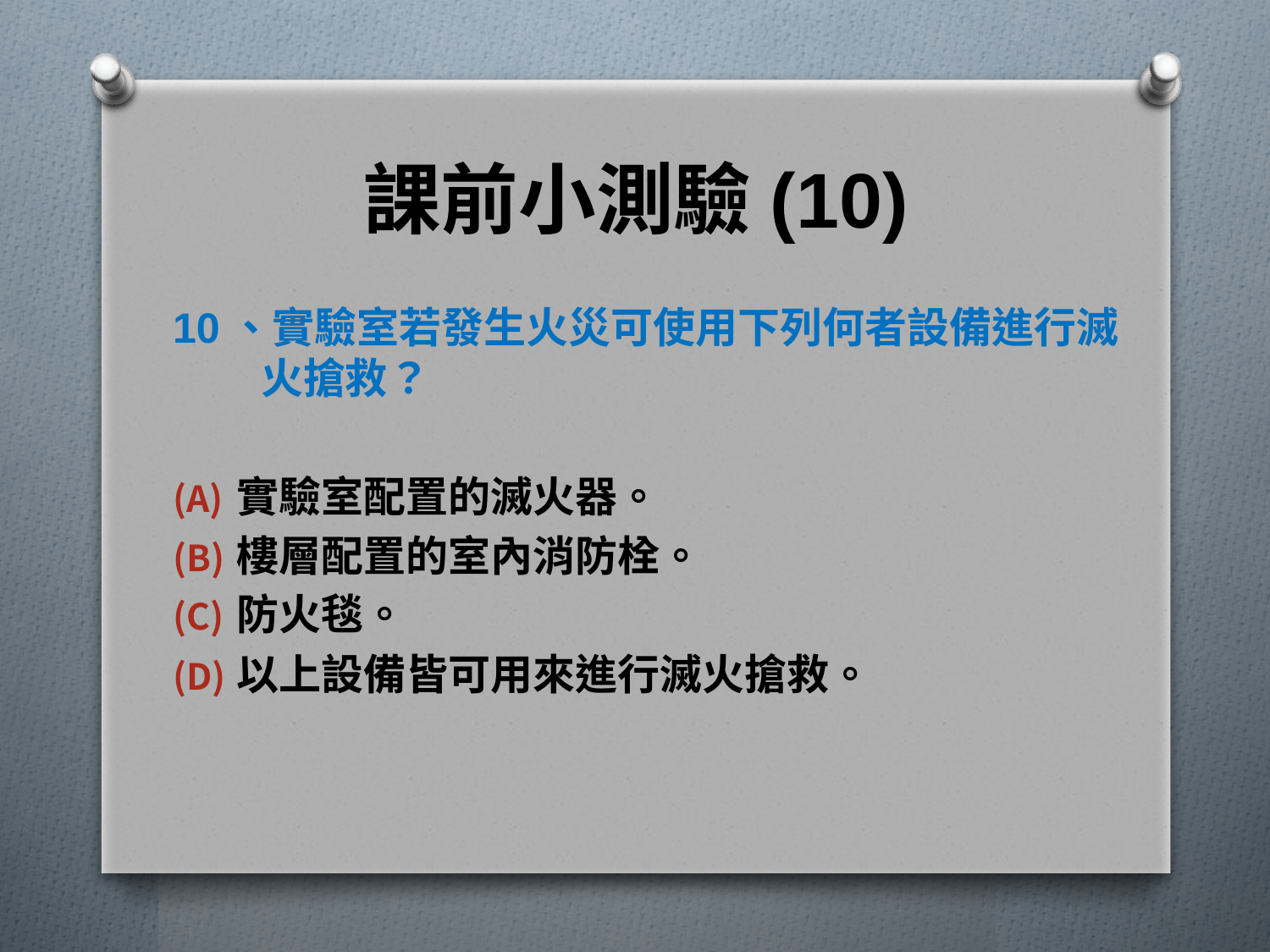

# 課前小測驗(10)
10、實驗室若發生火災可使用下列何者設備進行滅火搶救？

實驗室配置的滅火器。
樓層配置的室內消防栓。
防火毯。
以上設備皆可用來進行滅火搶救。